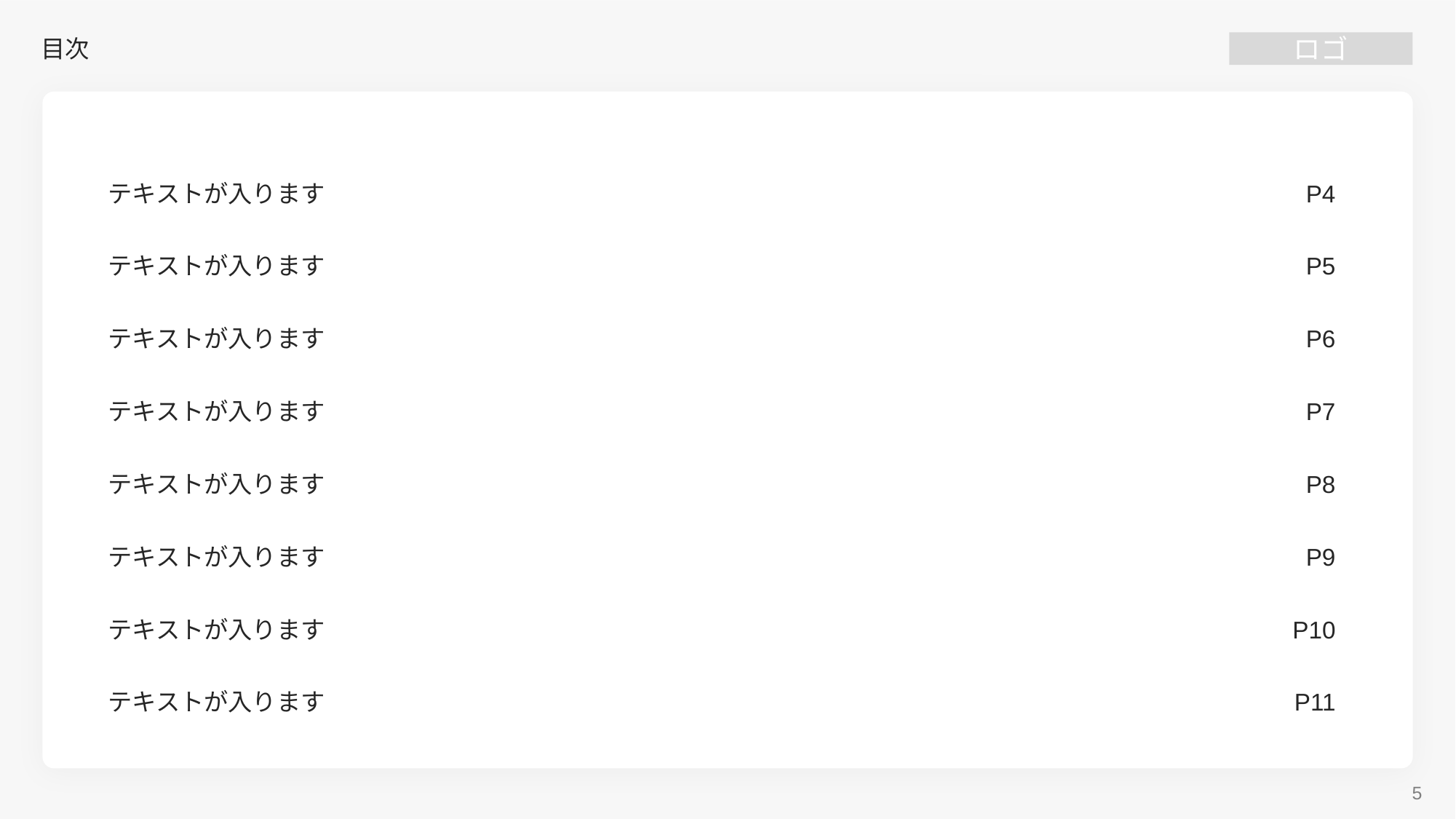

# 目次
テキストが入ります
テキストが入ります
テキストが入ります
テキストが入ります
テキストが入ります
テキストが入ります
テキストが入ります
テキストが入ります
P4
P5
P6
P7
P8
P9
P10
P11